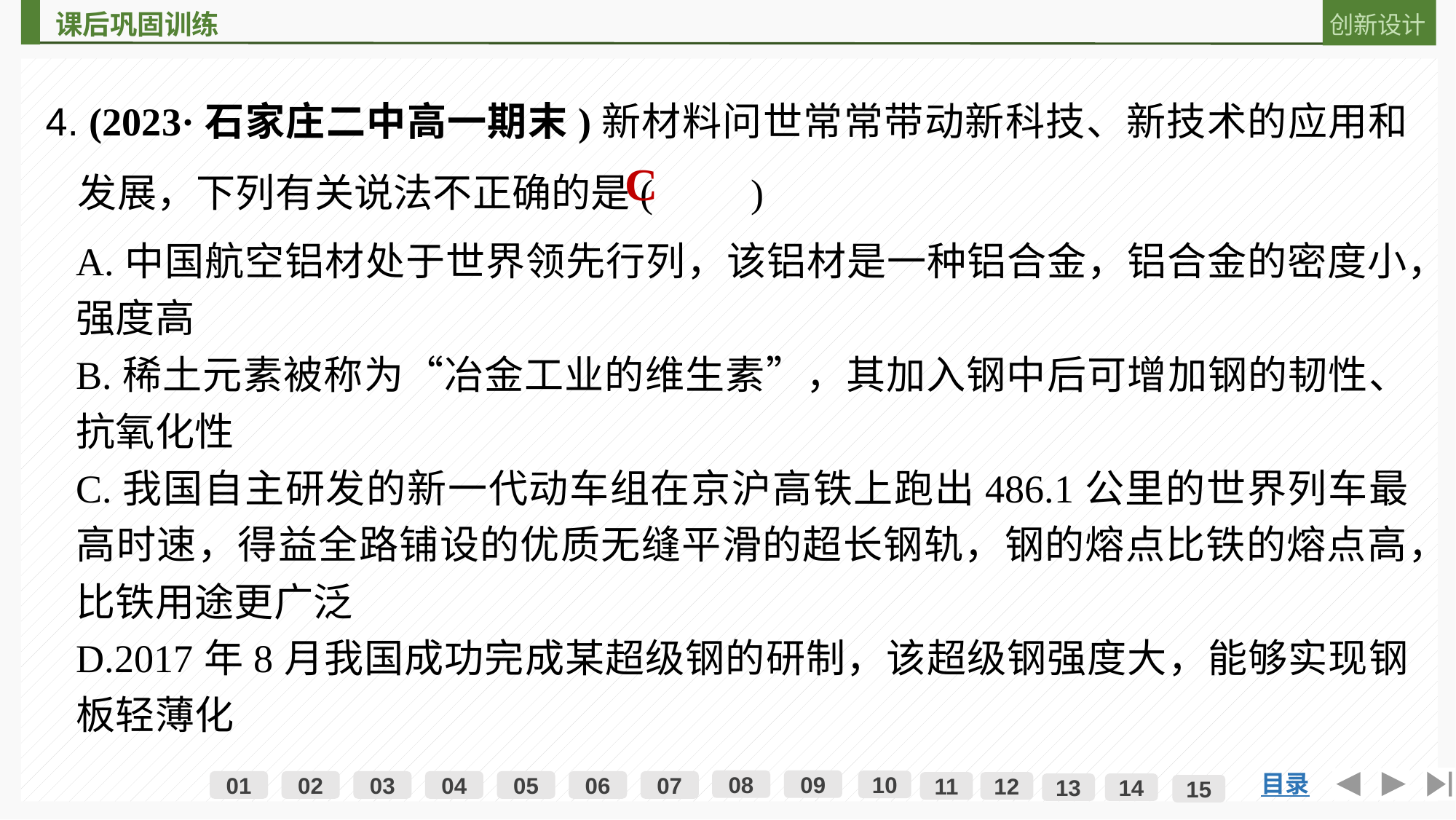

4. (2023·石家庄二中高一期末)新材料问世常常带动新科技、新技术的应用和发展，下列有关说法不正确的是(　　)
C
A.中国航空铝材处于世界领先行列，该铝材是一种铝合金，铝合金的密度小，强度高
B.稀土元素被称为“冶金工业的维生素”，其加入钢中后可增加钢的韧性、抗氧化性
C.我国自主研发的新一代动车组在京沪高铁上跑出486.1公里的世界列车最高时速，得益全路铺设的优质无缝平滑的超长钢轨，钢的熔点比铁的熔点高，比铁用途更广泛
D.2017年8月我国成功完成某超级钢的研制，该超级钢强度大，能够实现钢板轻薄化